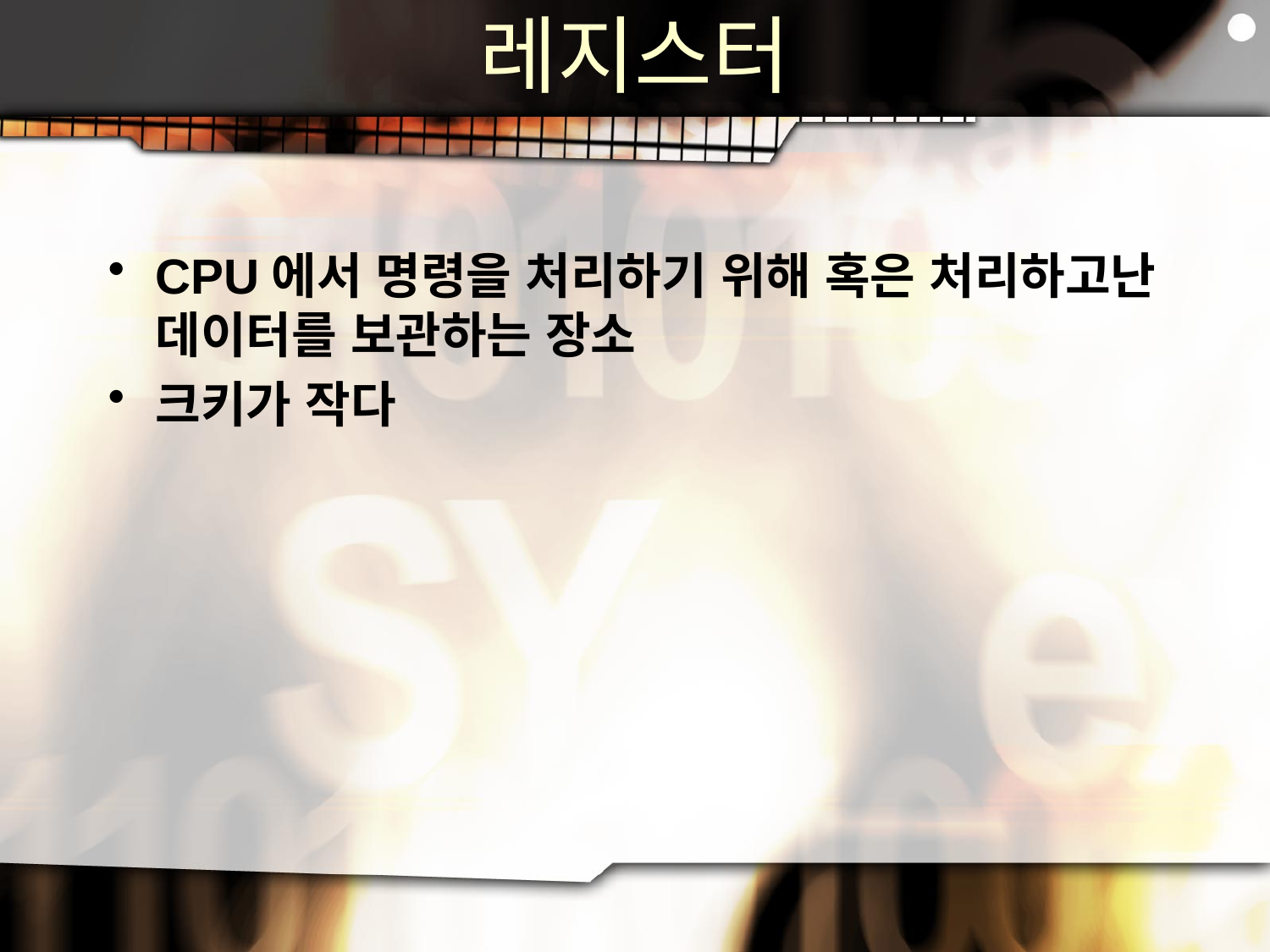

# 레지스터

CPU에서 명령을 처리하기 위해 혹은 처리하고난 데이터를 보관하는 장소
크키가 작다